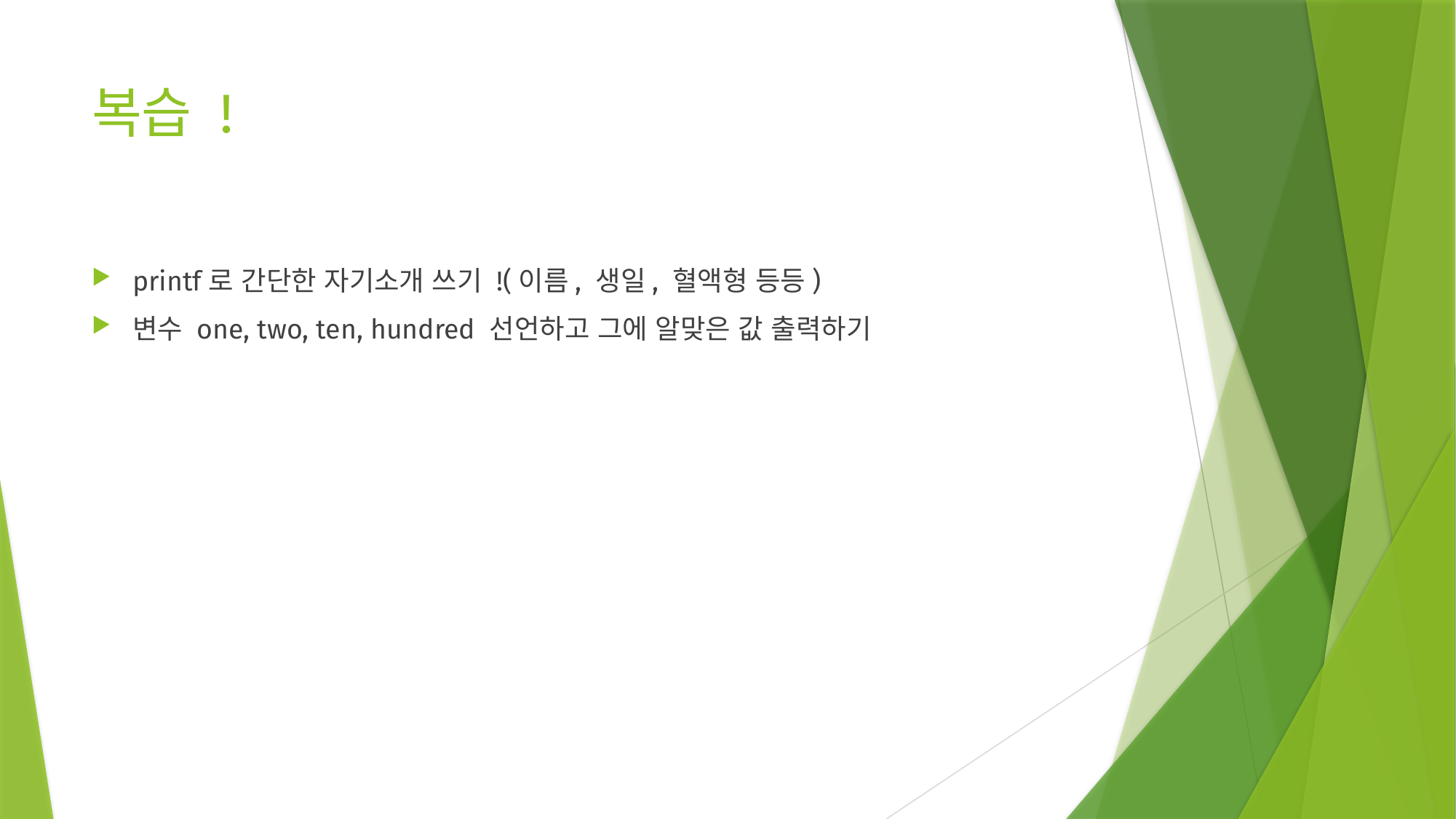

# 복습 !
printf로 간단한 자기소개 쓰기 !(이름, 생일, 혈액형 등등)
변수 one, two, ten, hundred 선언하고 그에 알맞은 값 출력하기